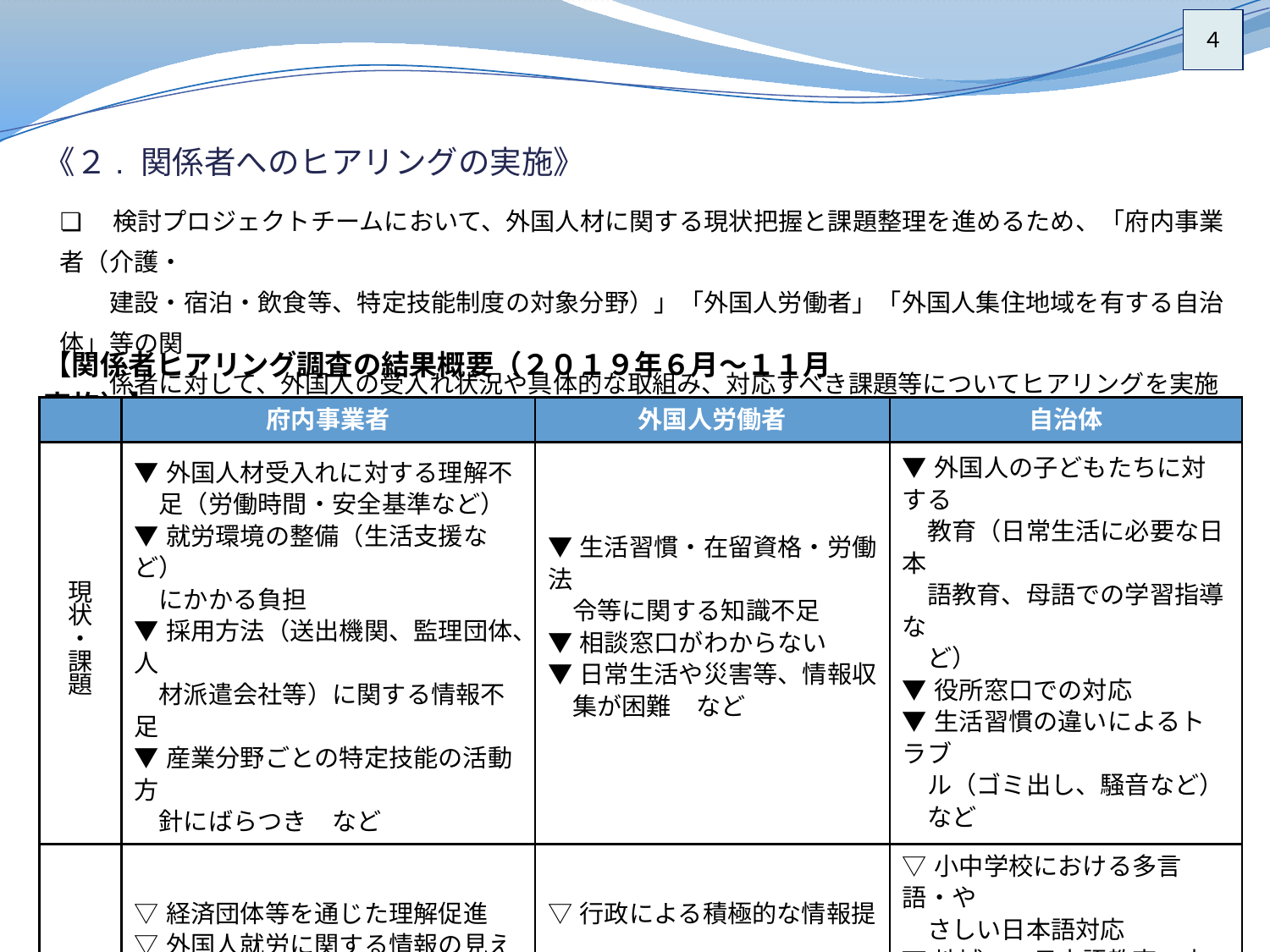

４
《２. 関係者へのヒアリングの実施》
❏　検討プロジェクトチームにおいて、外国人材に関する現状把握と課題整理を進めるため、「府内事業者（介護・
　　建設・宿泊・飲食等、特定技能制度の対象分野）」「外国人労働者」「外国人集住地域を有する自治体」等の関
　　係者に対して、外国人の受入れ状況や具体的な取組み、対応すべき課題等についてヒアリングを実施した。
【関係者ヒアリング調査の結果概要（２０１９年６月～１１月実施）】
|  | 府内事業者 | 外国人労働者 | 自治体 |
| --- | --- | --- | --- |
| 現 状 ・ 課 題 | ▼外国人材受入れに対する理解不 　足（労働時間・安全基準など） ▼就労環境の整備（生活支援など） 　にかかる負担 ▼採用方法（送出機関、監理団体、人 　材派遣会社等）に関する情報不足 ▼産業分野ごとの特定技能の活動方 　針にばらつき　など | ▼生活習慣・在留資格・労働法 　令等に関する知識不足 ▼相談窓口がわからない　 ▼日常生活や災害等、情報収 　集が困難　など | ▼外国人の子どもたちに対する 　教育（日常生活に必要な日本 　語教育、母語での学習指導な 　ど） ▼役所窓口での対応 ▼生活習慣の違いによるトラブ 　ル（ゴミ出し、騒音など）　など |
| 対 応 状 況 | ▽経済団体等を通じた理解促進 ▽外国人就労に関する情報の見える 　化・共有化 ▽産業分野ごとのニーズに応じた対 　応など | ▽行政による積極的な情報提　 　供（ホームページの多言語化） ▽事業者による情報提供 ▽相談窓口周知・体制の充実 ▽関係機関の連携強化　など | ▽小中学校における多言語・や 　さしい日本語対応 ▽地域での日本語教育の充実 ▽行政による積極的な情報提 　供（ホームページの多言語化） ▽相互理解の場づくり　など |